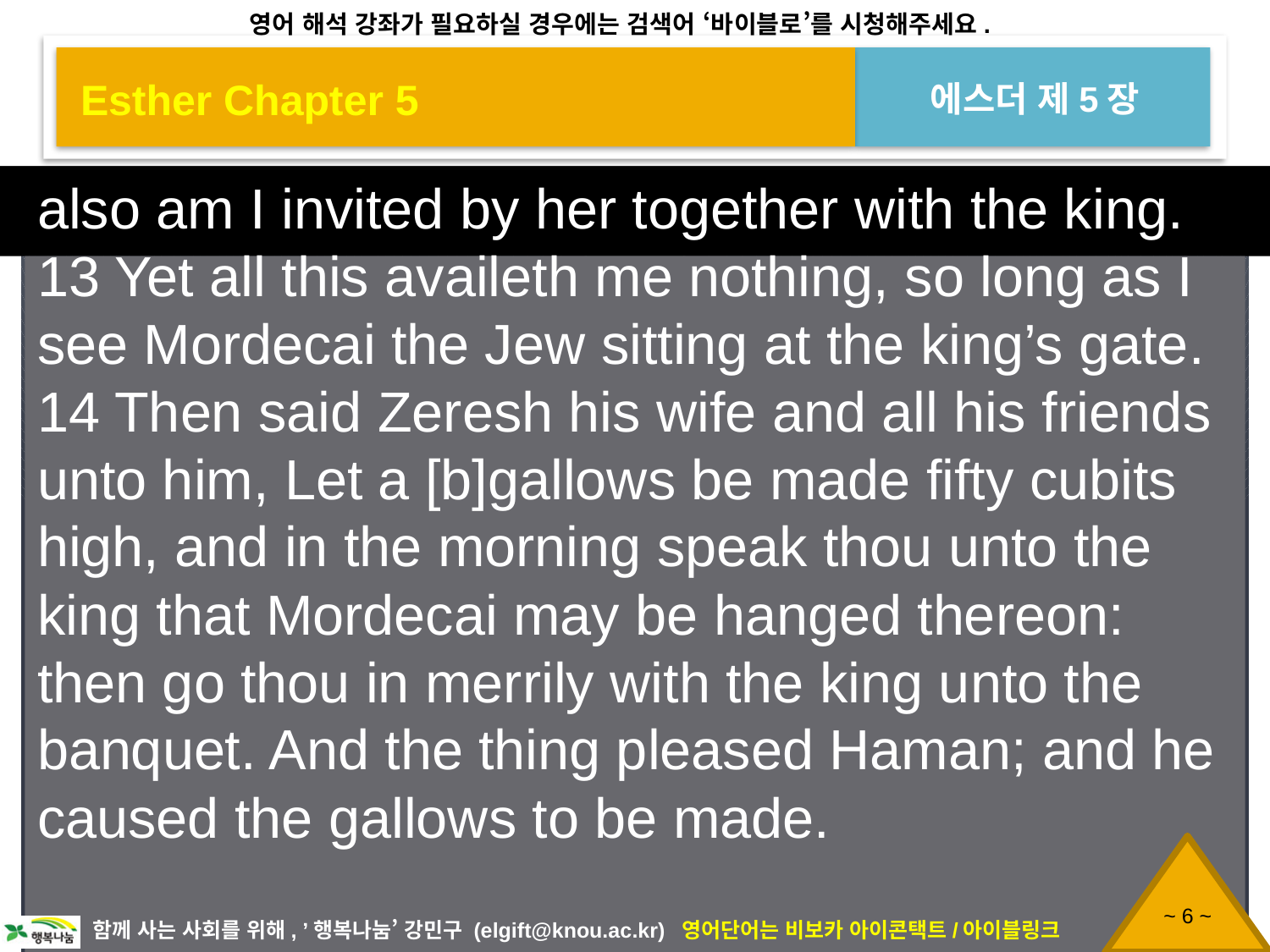

Esther Chapter 5
에스더 제5장
also am I invited by her together with the king. 13 Yet all this availeth me nothing, so long as I see Mordecai the Jew sitting at the king’s gate. 14 Then said Zeresh his wife and all his friends unto him, Let a [b]gallows be made fifty cubits high, and in the morning speak thou unto the king that Mordecai may be hanged thereon: then go thou in merrily with the king unto the banquet. And the thing pleased Haman; and he caused the gallows to be made.